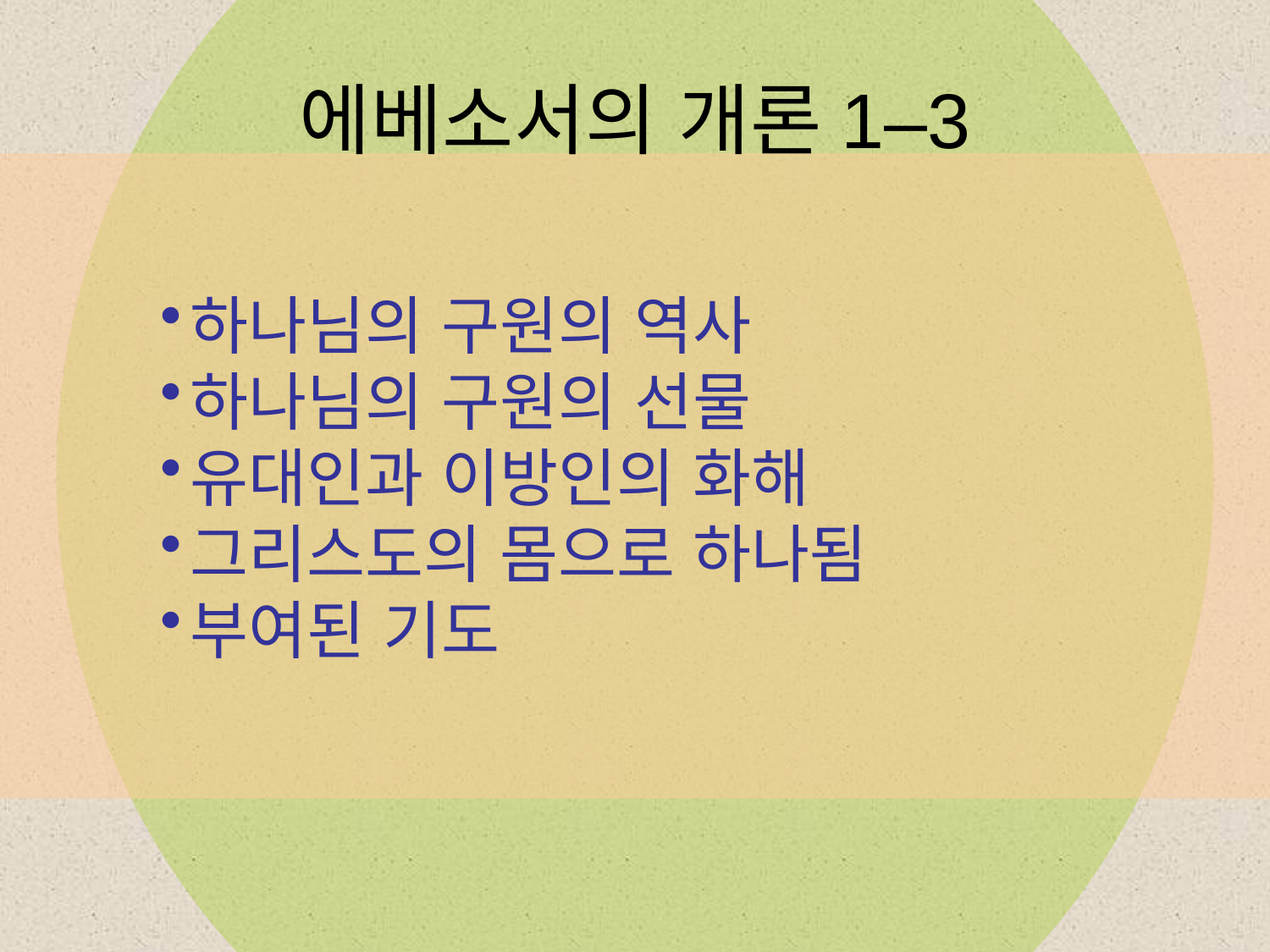

에베소서의 개론1–3

하나님의 구원의 역사
하나님의 구원의 선물
유대인과 이방인의 화해
그리스도의 몸으로 하나됨
부여된 기도